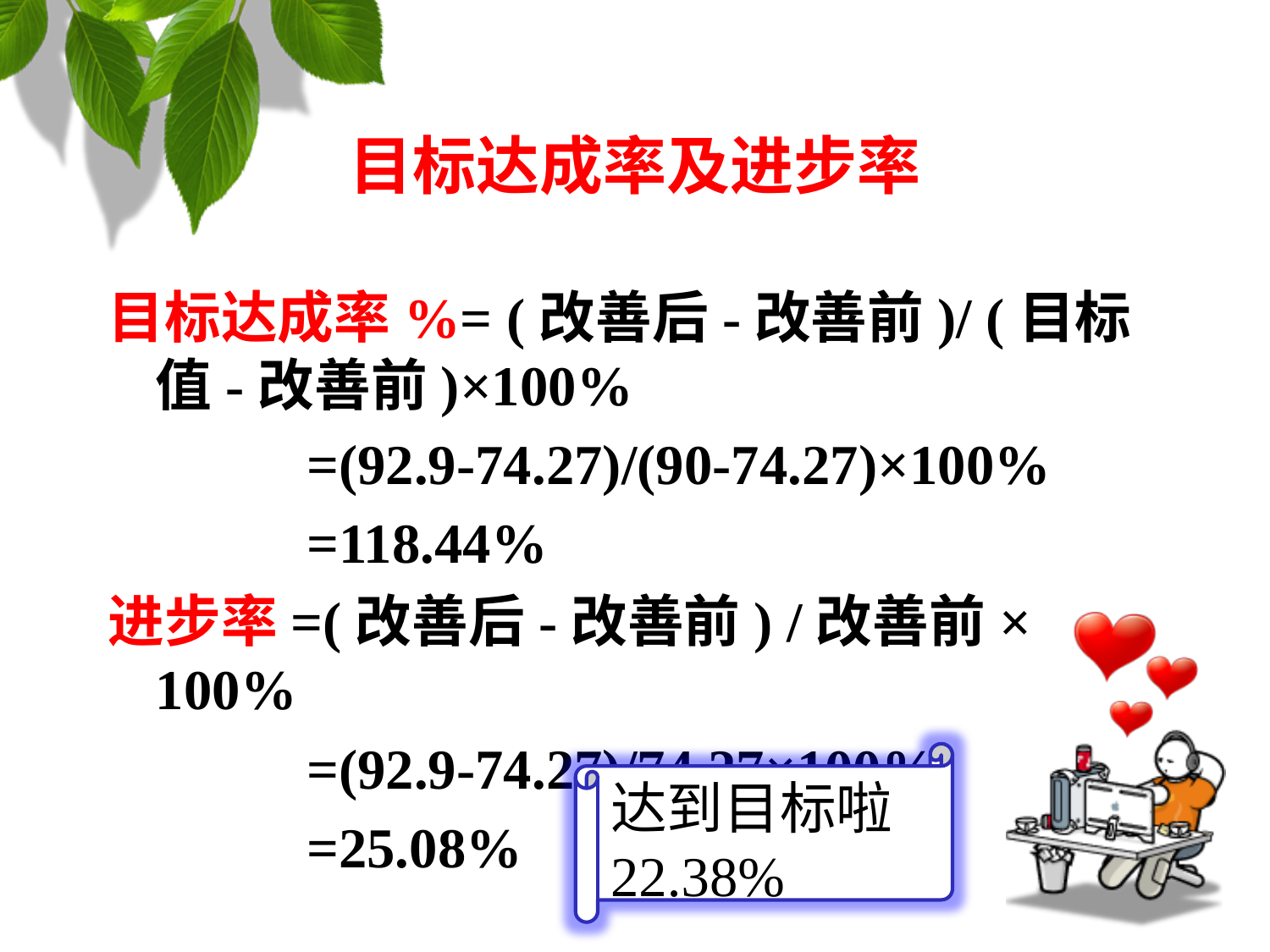

# 目标达成率及进步率
目标达成率%= (改善后-改善前)/ (目标值-改善前)×100%
              =(92.9-74.27)/(90-74.27)×100%
              =118.44%
进步率=(改善后-改善前) /改善前× 100%
              =(92.9-74.27)/74.27×100%
              =25.08%

达到目标啦22.38%